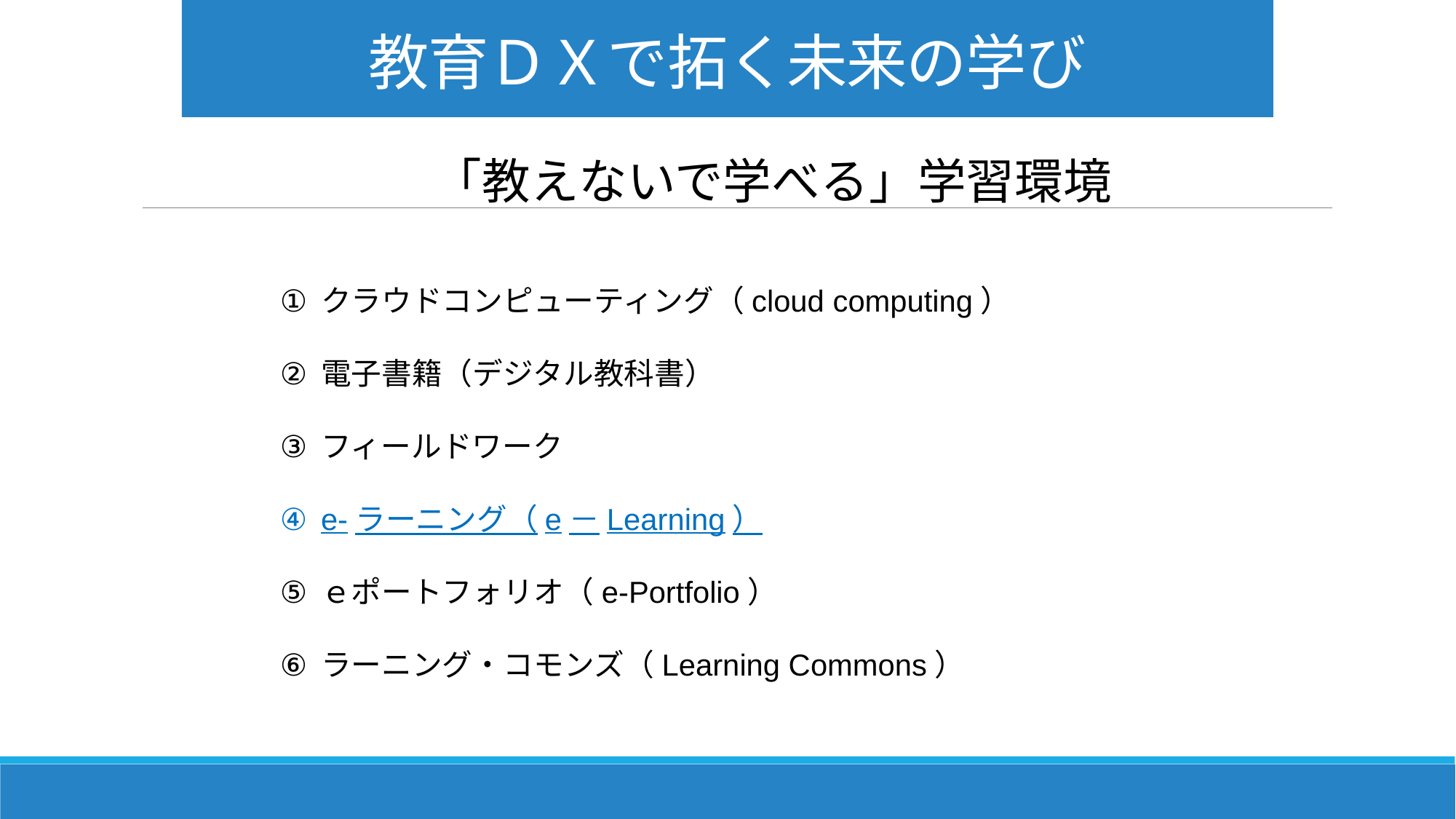

教育ＤＸで拓く未来の学び
「教えないで学べる」学習環境

クラウドコンピューティング（cloud computing）

電子書籍（デジタル教科書）

フィールドワーク

e-ラーニング（e－Learning）

ｅポートフォリオ（e-Portfolio）

ラーニング・コモンズ（Learning Commons）